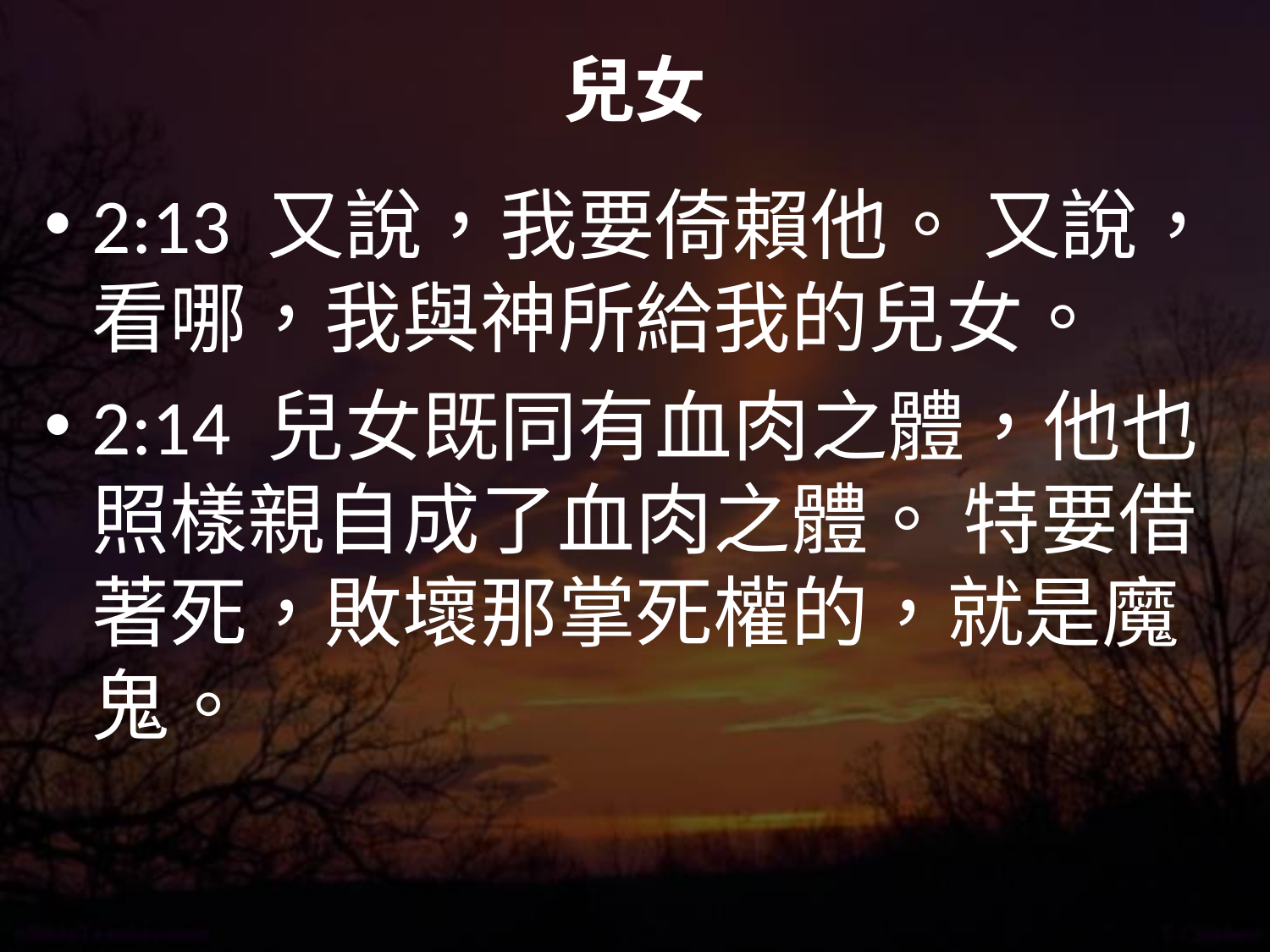

# 兒女
2:13 又說，我要倚賴他。 又說，看哪，我與神所給我的兒女。
2:14 兒女既同有血肉之體，他也照樣親自成了血肉之體。 特要借著死，敗壞那掌死權的，就是魔鬼。